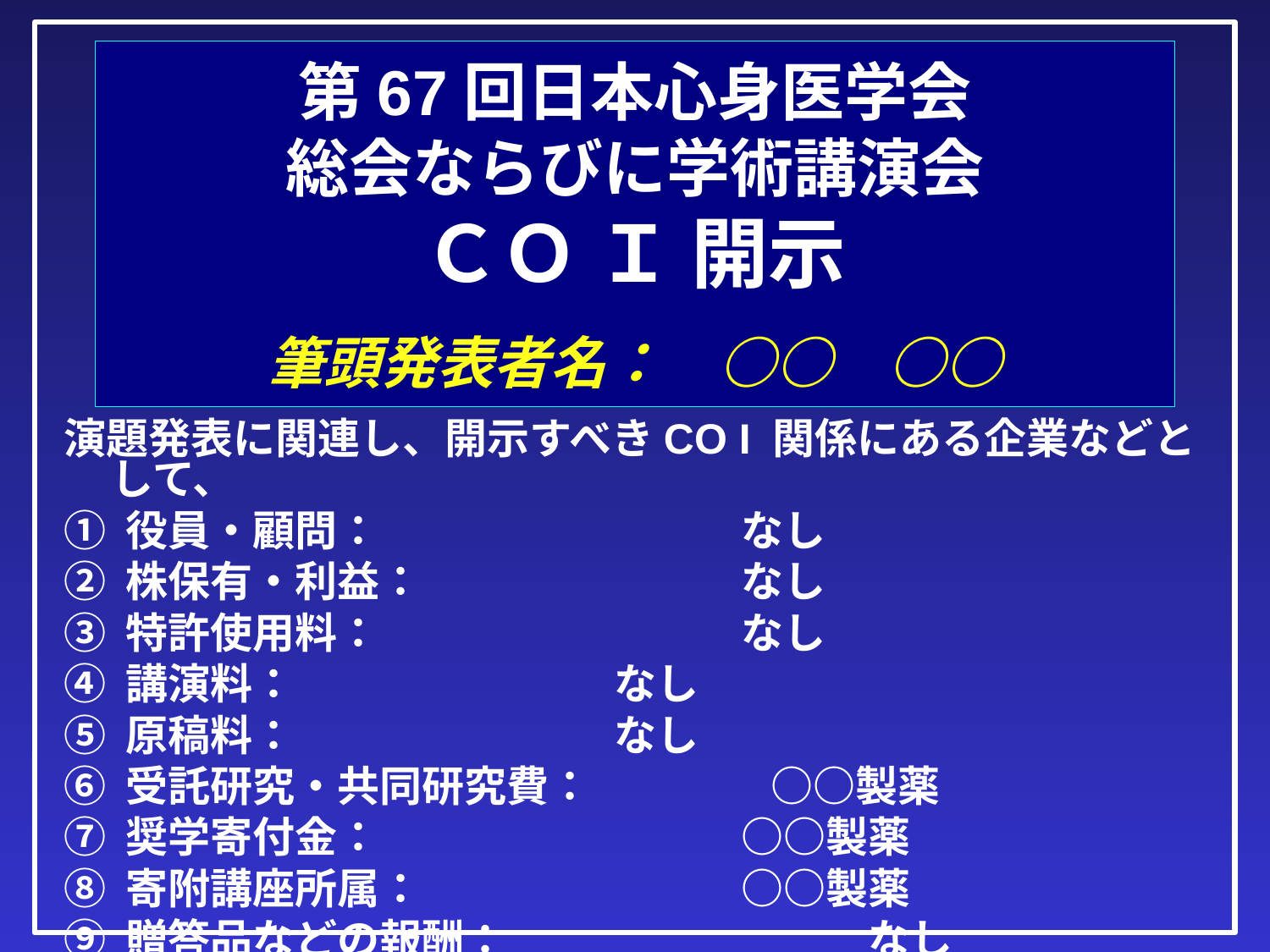

# 第67回日本心身医学会 総会ならびに学術講演会 ＣＯ Ｉ 開示 　 筆頭発表者名：　○○　○○
演題発表に関連し、開示すべきCO I 関係にある企業などとして、
① 役員・顧問：	　　　　　　　なし
② 株保有・利益：	　　　　　　　なし
③ 特許使用料：	　　　　　　　なし
④ 講演料：	　　　　　　　なし
⑤ 原稿料：	　　　　　　　なし
⑥ 受託研究・共同研究費：　 　　　○○製薬
⑦ 奨学寄付金：	　　　　　　　○○製薬
⑧ 寄附講座所属：	　　　　　　　○○製薬
⑨ 贈答品などの報酬：	　　　　　　　なし